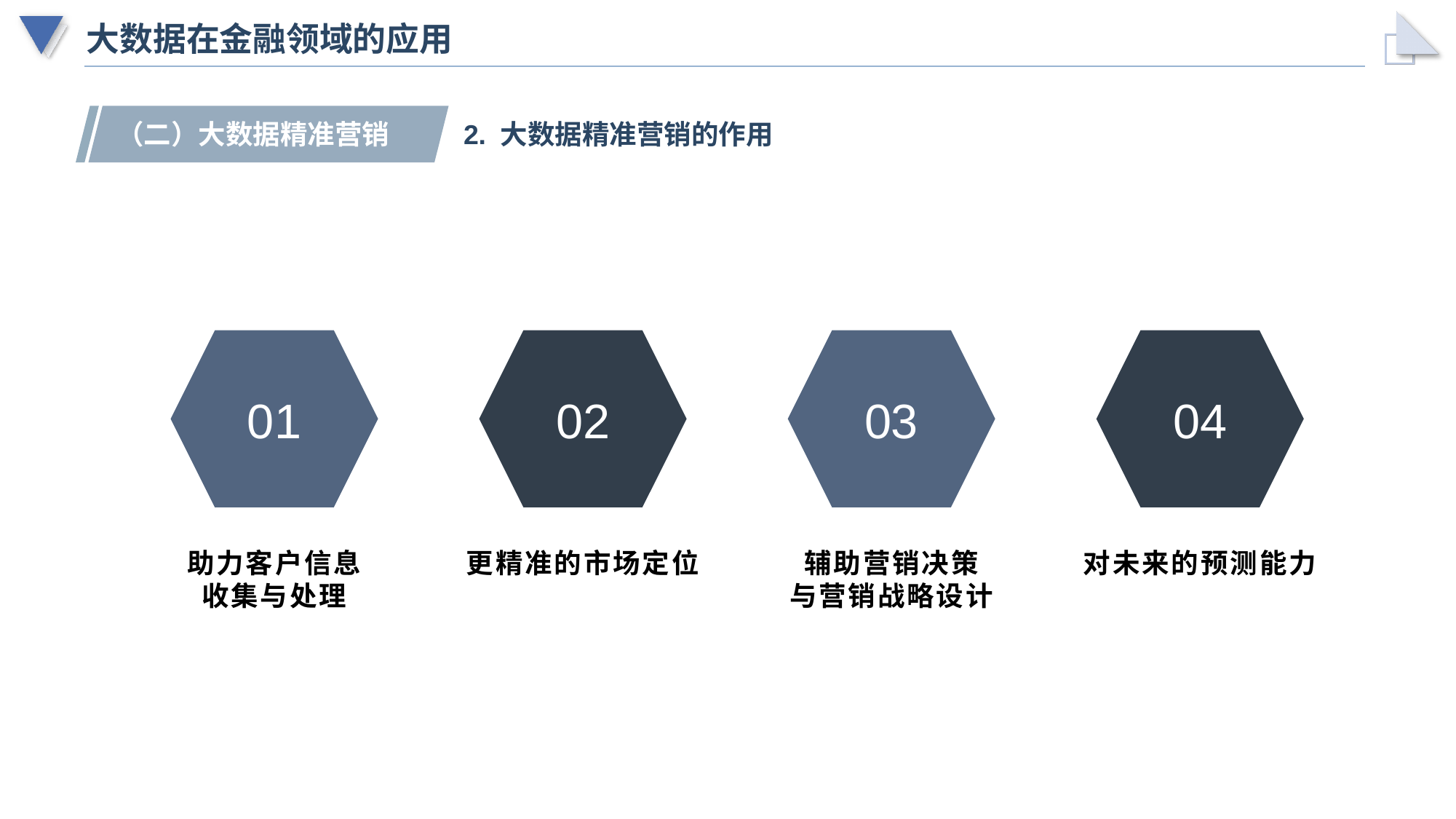

# 大数据在金融领域的应用

（二）大数据精准营销
2. 大数据精准营销的作用
01
助力客户信息
收集与处理
02
更精准的市场定位
03
辅助营销决策
与营销战略设计
04
对未来的预测能力